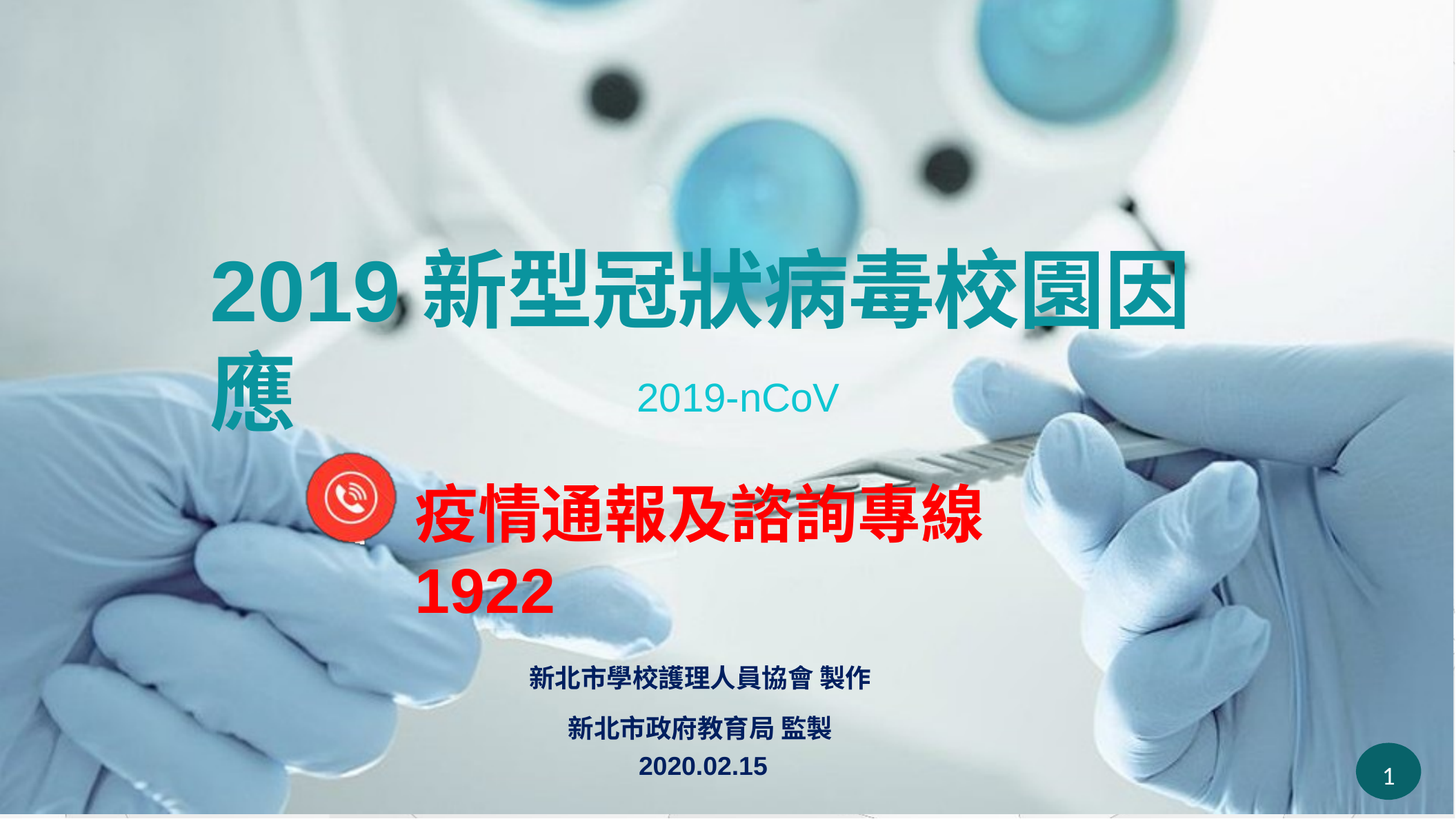

2019新型冠狀病毒校園因應
2019-nCoV

疫情通報及諮詢專線1922

新北市學校護理人員協會 製作 新北市政府教育局 監製
2020.02.15

1